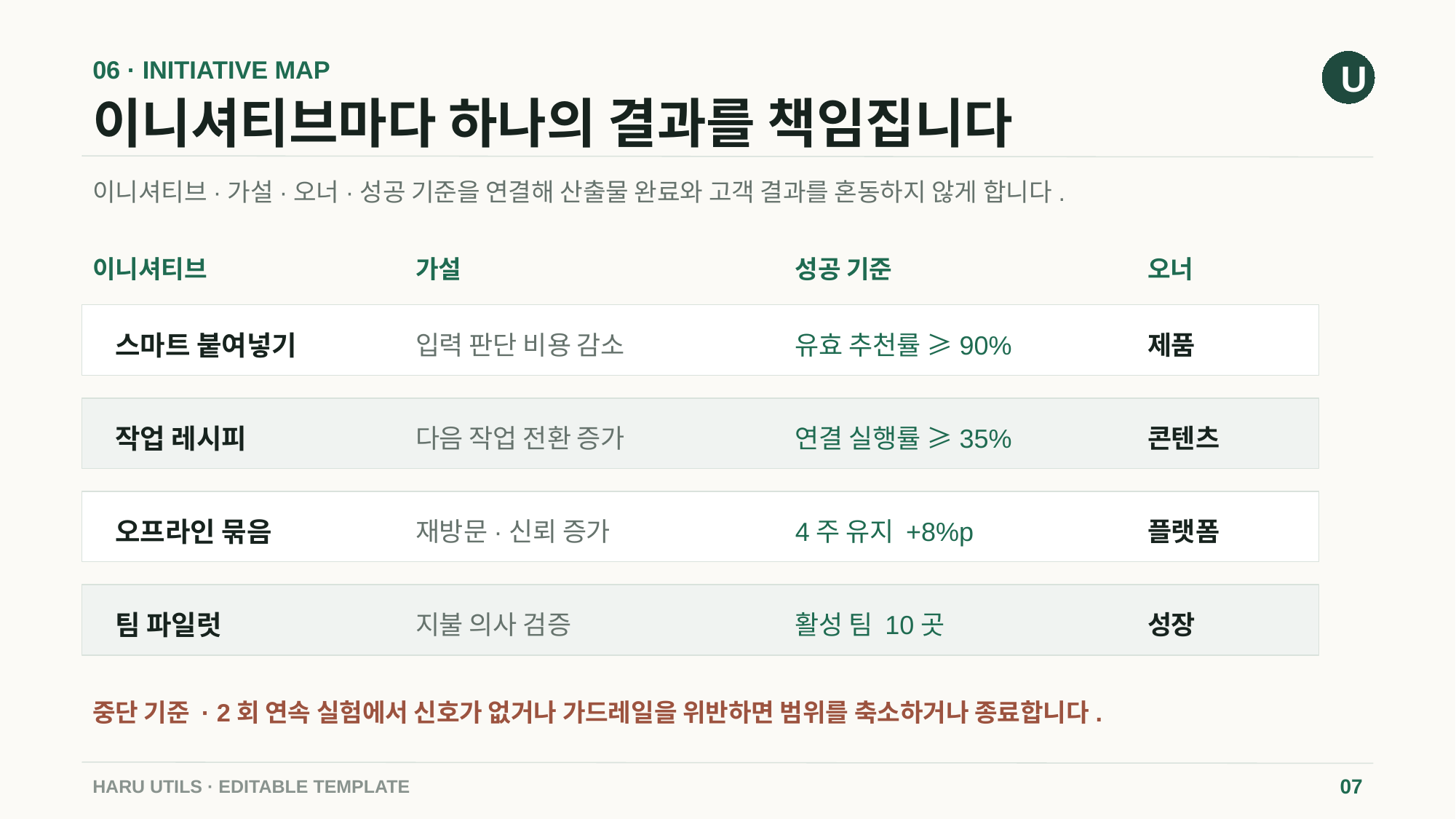

06 · INITIATIVE MAP
U
이니셔티브마다 하나의 결과를 책임집니다

이니셔티브·가설·오너·성공 기준을 연결해 산출물 완료와 고객 결과를 혼동하지 않게 합니다.
이니셔티브
가설
성공 기준
오너

스마트 붙여넣기
입력 판단 비용 감소
유효 추천률 ≥90%
제품

작업 레시피
다음 작업 전환 증가
연결 실행률 ≥35%
콘텐츠

오프라인 묶음
재방문·신뢰 증가
4주 유지 +8%p
플랫폼

팀 파일럿
지불 의사 검증
활성 팀 10곳
성장
중단 기준 · 2회 연속 실험에서 신호가 없거나 가드레일을 위반하면 범위를 축소하거나 종료합니다.

HARU UTILS · EDITABLE TEMPLATE
07